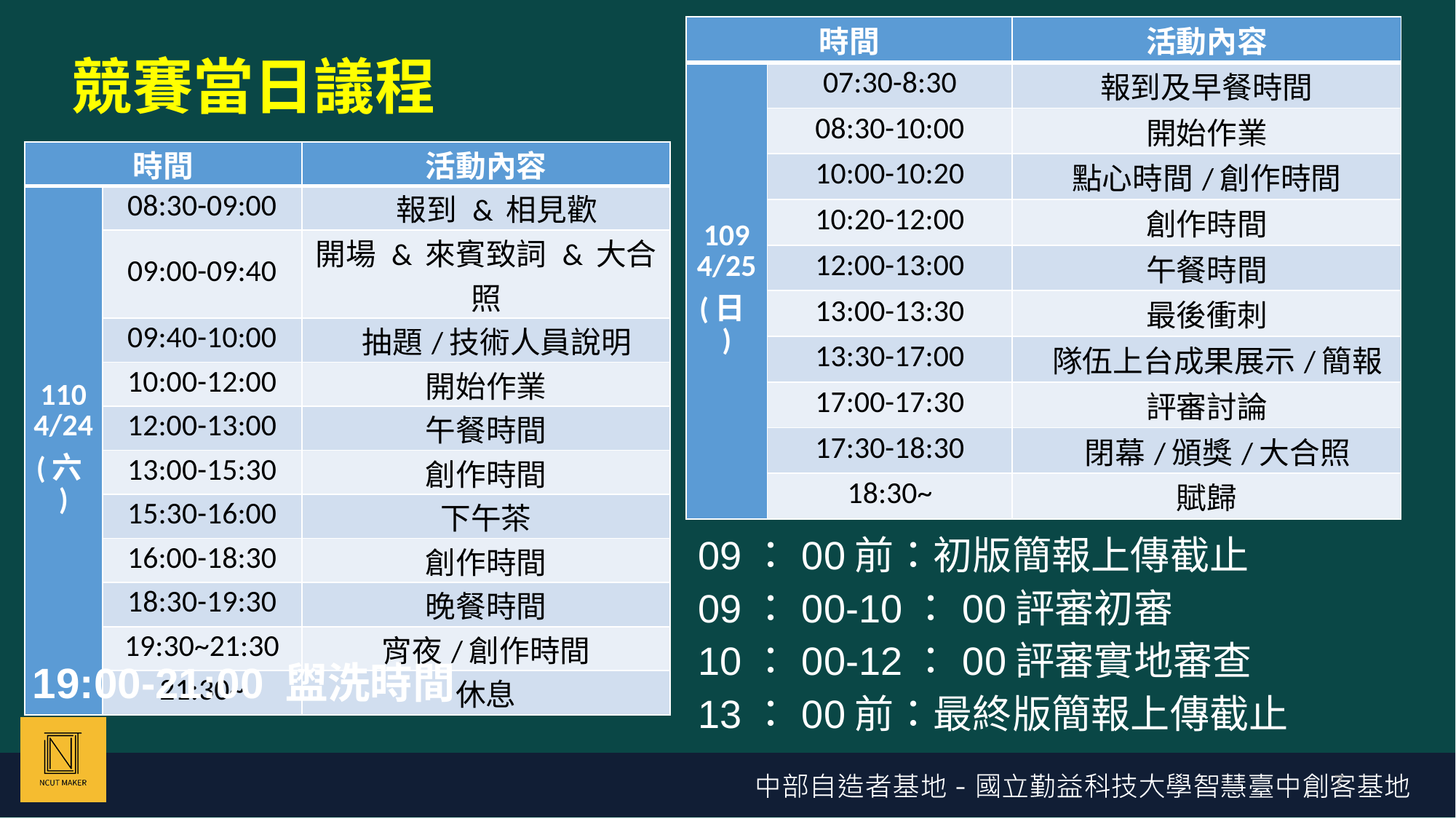

# 競賽當日議程
| 時間 |  | 活動內容 |
| --- | --- | --- |
| 109 4/25 (日) | 07:30-8:30 | 報到及早餐時間 |
|  | 08:30-10:00 | 開始作業 |
|  | 10:00-10:20 | 點心時間/創作時間 |
|  | 10:20-12:00 | 創作時間 |
|  | 12:00-13:00 | 午餐時間 |
|  | 13:00-13:30 | 最後衝刺 |
|  | 13:30-17:00 | 隊伍上台成果展示/簡報 |
|  | 17:00-17:30 | 評審討論 |
|  | 17:30-18:30 | 閉幕/頒獎/大合照 |
|  | 18:30~ | 賦歸 |
| 時間 |  | 活動內容 |
| --- | --- | --- |
| 110 4/24 (六) | 08:30-09:00 | 報到 & 相見歡 |
|  | 09:00-09:40 | 開場 & 來賓致詞 & 大合照 |
|  | 09:40-10:00 | 抽題/技術人員說明 |
|  | 10:00-12:00 | 開始作業 |
|  | 12:00-13:00 | 午餐時間 |
|  | 13:00-15:30 | 創作時間 |
|  | 15:30-16:00 | 下午茶 |
|  | 16:00-18:30 | 創作時間 |
|  | 18:30-19:30 | 晚餐時間 |
|  | 19:30~21:30 | 宵夜/創作時間 |
|  | 21:30~ | 休息 |
09：00前：初版簡報上傳截止
09：00-10：00評審初審
10：00-12：00評審實地審查
13：00前：最終版簡報上傳截止

19:00-21:00 盥洗時間

7